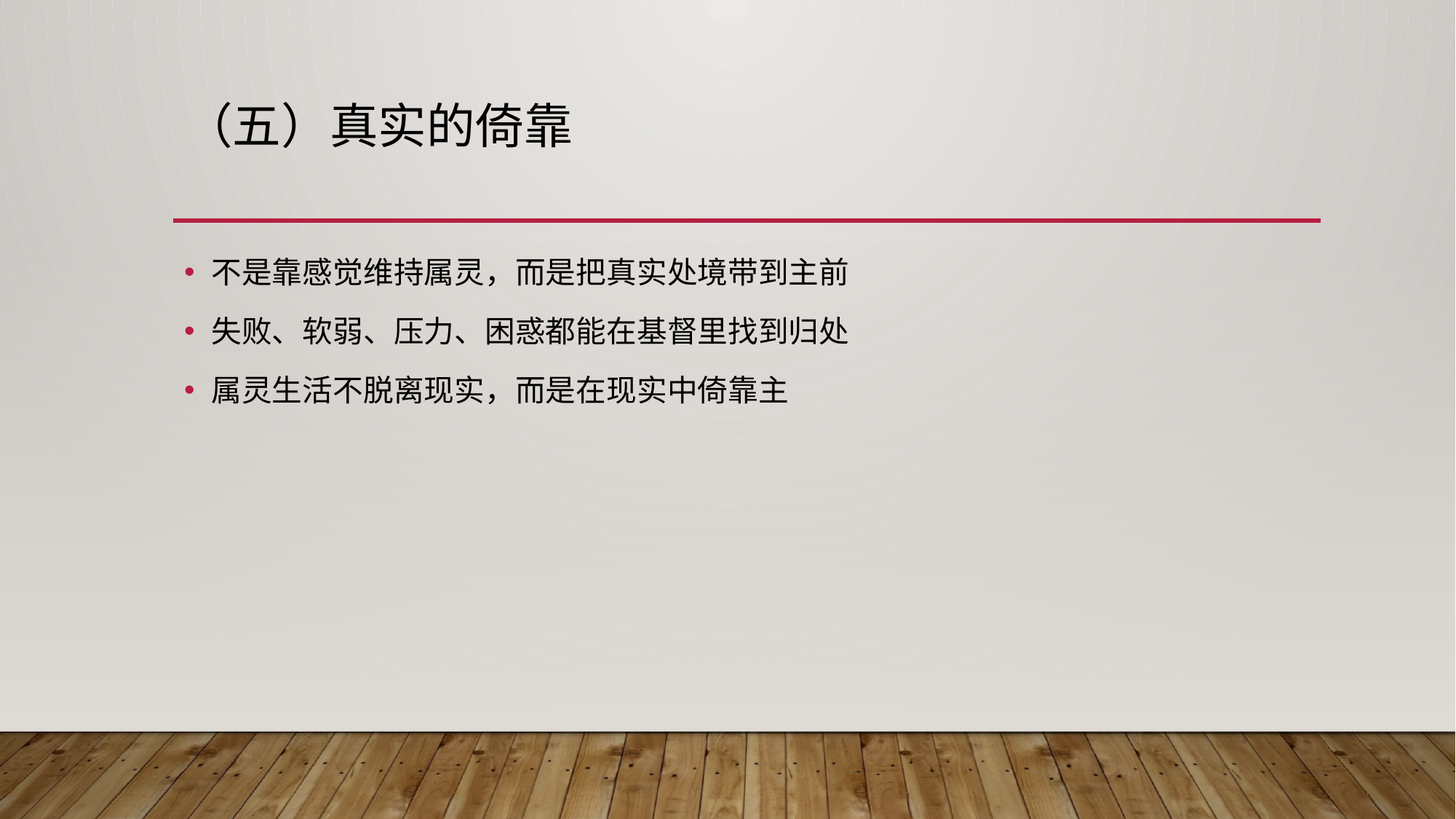

# （五）真实的倚靠
不是靠感觉维持属灵，而是把真实处境带到主前
失败、软弱、压力、困惑都能在基督里找到归处
属灵生活不脱离现实，而是在现实中倚靠主